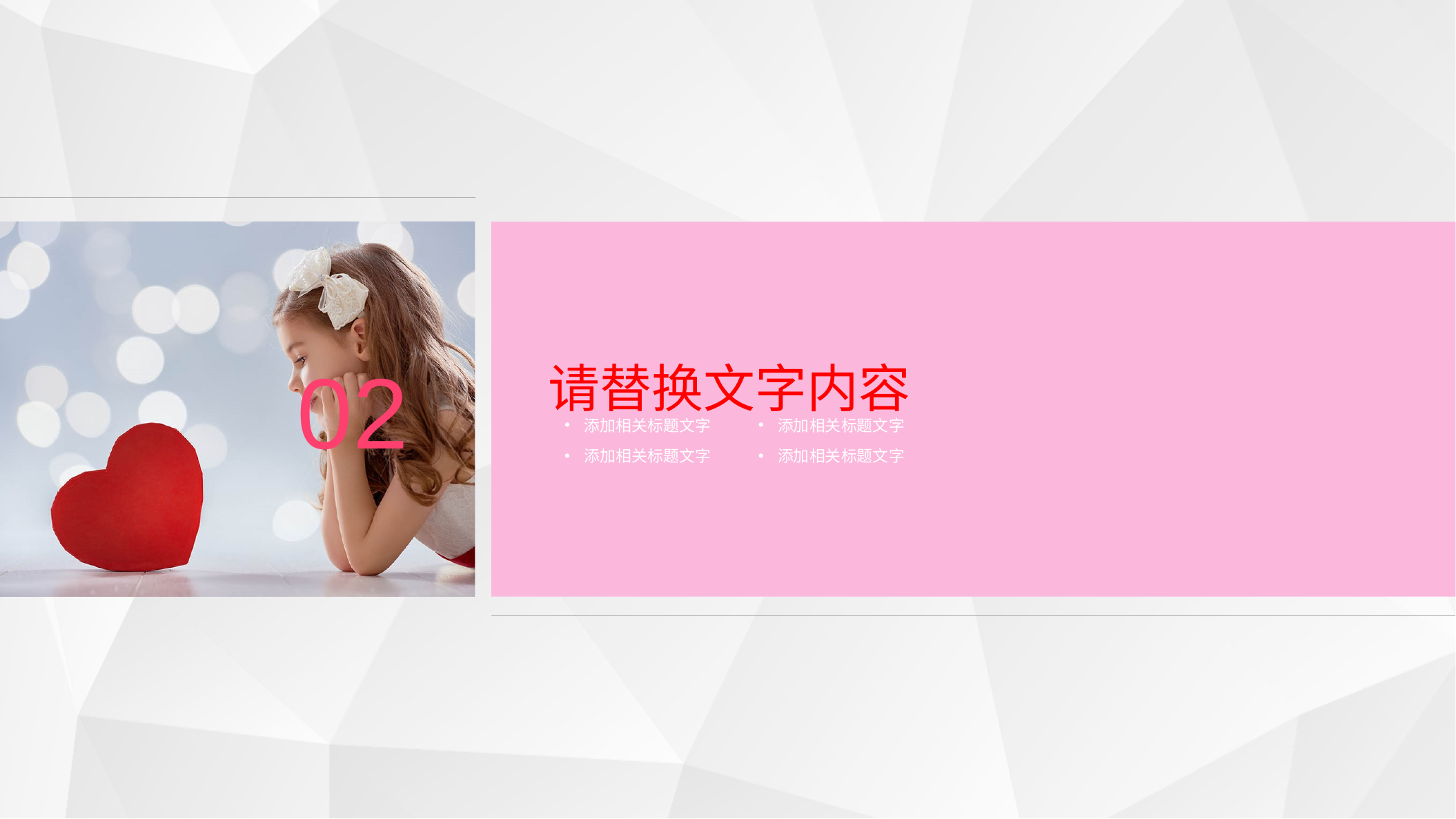

请替换文字内容
02
添加相关标题文字
添加相关标题文字
添加相关标题文字
添加相关标题文字